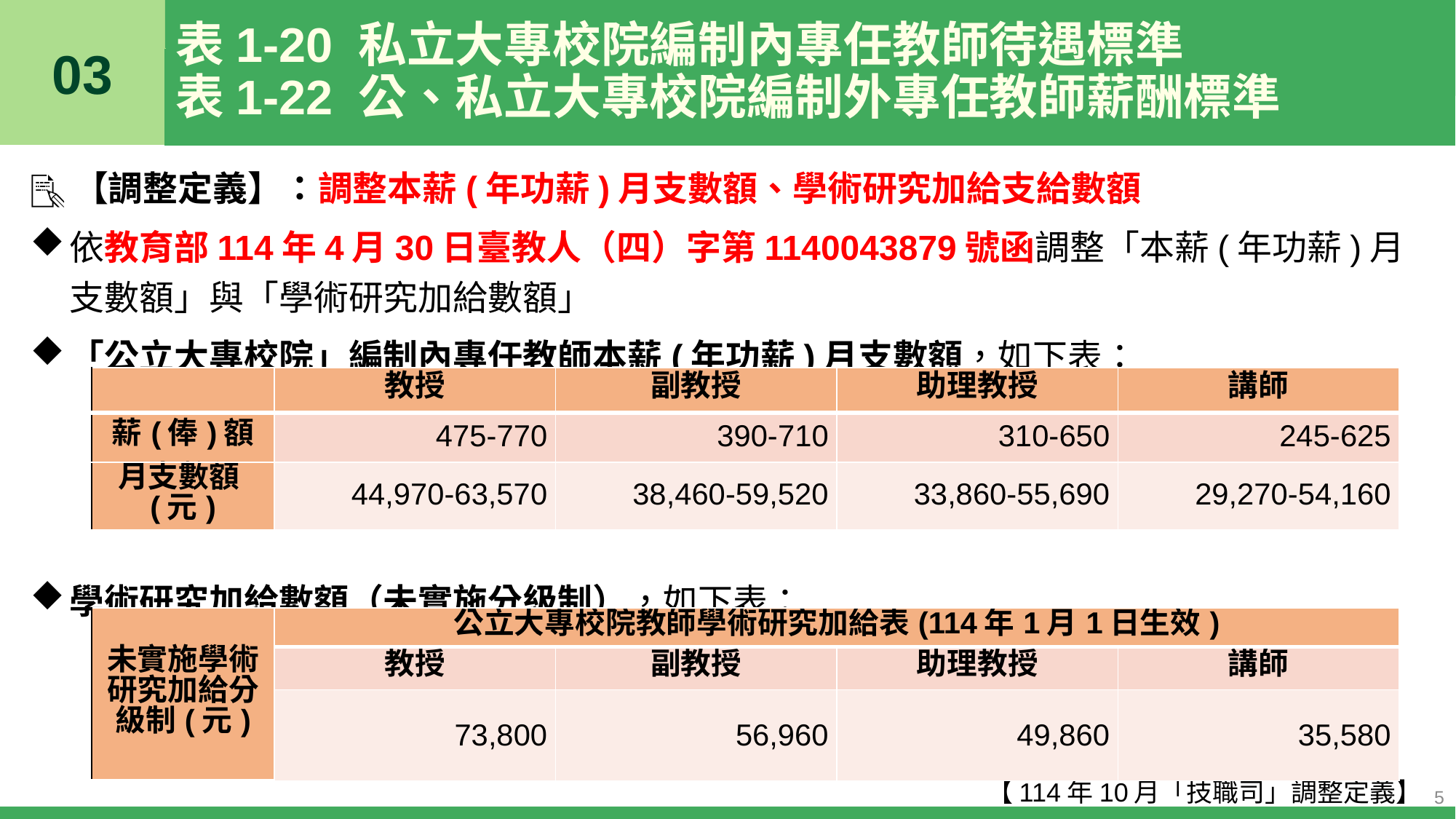

# 表1-20 私立大專校院編制內專任教師待遇標準 表1-22 公、私立大專校院編制外專任教師薪酬標準
03

📝【調整定義】：調整本薪(年功薪)月支數額、學術研究加給支給數額
依教育部114年4月30日臺教人（四）字第1140043879號函調整「本薪(年功薪)月支數額」與「學術研究加給數額」
「公立大專校院」編制內專任教師本薪(年功薪)月支數額，如下表：

學術研究加給數額（未實施分級制），如下表：

【114年10月「技職司」調整定義】
|  | 教授 | 副教授 | 助理教授 | 講師 |
| --- | --- | --- | --- | --- |
| 薪(俸)額 | 475-770 | 390-710 | 310-650 | 245-625 |
| 月支數額(元) | 44,970-63,570 | 38,460-59,520 | 33,860-55,690 | 29,270-54,160 |
| 未實施學術研究加給分級制(元) | 公立大專校院教師學術研究加給表(114年1月1日生效) |  |  |  |
| --- | --- | --- | --- | --- |
|  | 教授 | 副教授 | 助理教授 | 講師 |
|  | 73,800 | 56,960 | 49,860 | 35,580 |
5